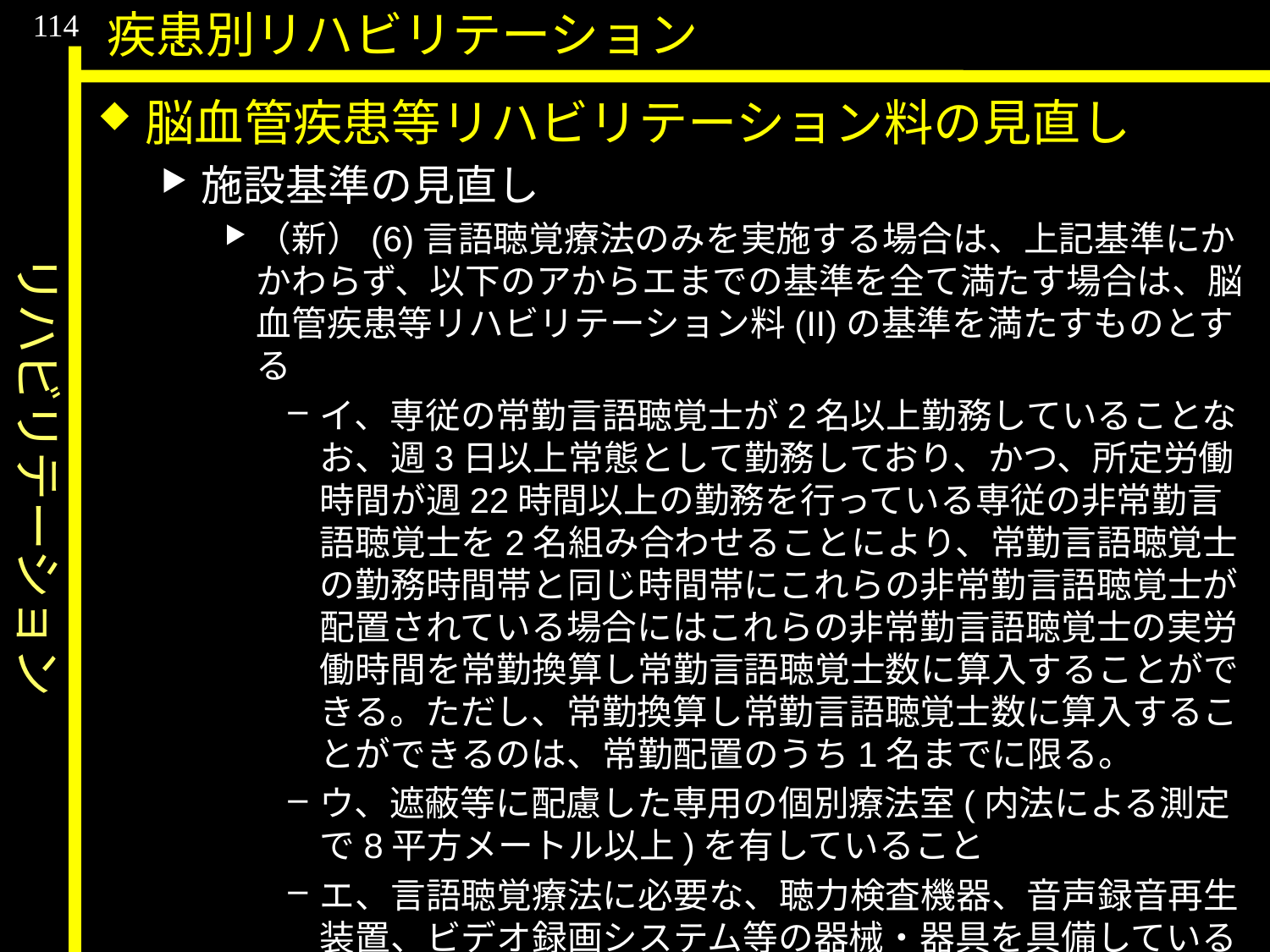

リハビリテーション
114
疾患別リハビリテーション

脳血管疾患等リハビリテーション料の見直し
施設基準の見直し
（新）(6)言語聴覚療法のみを実施する場合は、上記基準にかかわらず、以下のアからエまでの基準を全て満たす場合は、脳血管疾患等リハビリテーション料(II)の基準を満たすものとする
イ、専従の常勤言語聴覚士が2名以上勤務していることなお、週3日以上常態として勤務しており、かつ、所定労働時間が週22時間以上の勤務を行っている専従の非常勤言語聴覚士を2名組み合わせることにより、常勤言語聴覚士の勤務時間帯と同じ時間帯にこれらの非常勤言語聴覚士が配置されている場合にはこれらの非常勤言語聴覚士の実労働時間を常勤換算し常勤言語聴覚士数に算入することができる。ただし、常勤換算し常勤言語聴覚士数に算入することができるのは、常勤配置のうち1名までに限る。
ウ、遮蔽等に配慮した専用の個別療法室(内法による測定で8平方メートル以上)を有していること
エ、言語聴覚療法に必要な、聴力検査機器、音声録音再生装置、ビデオ録画システム等の器械・器具を具備していること